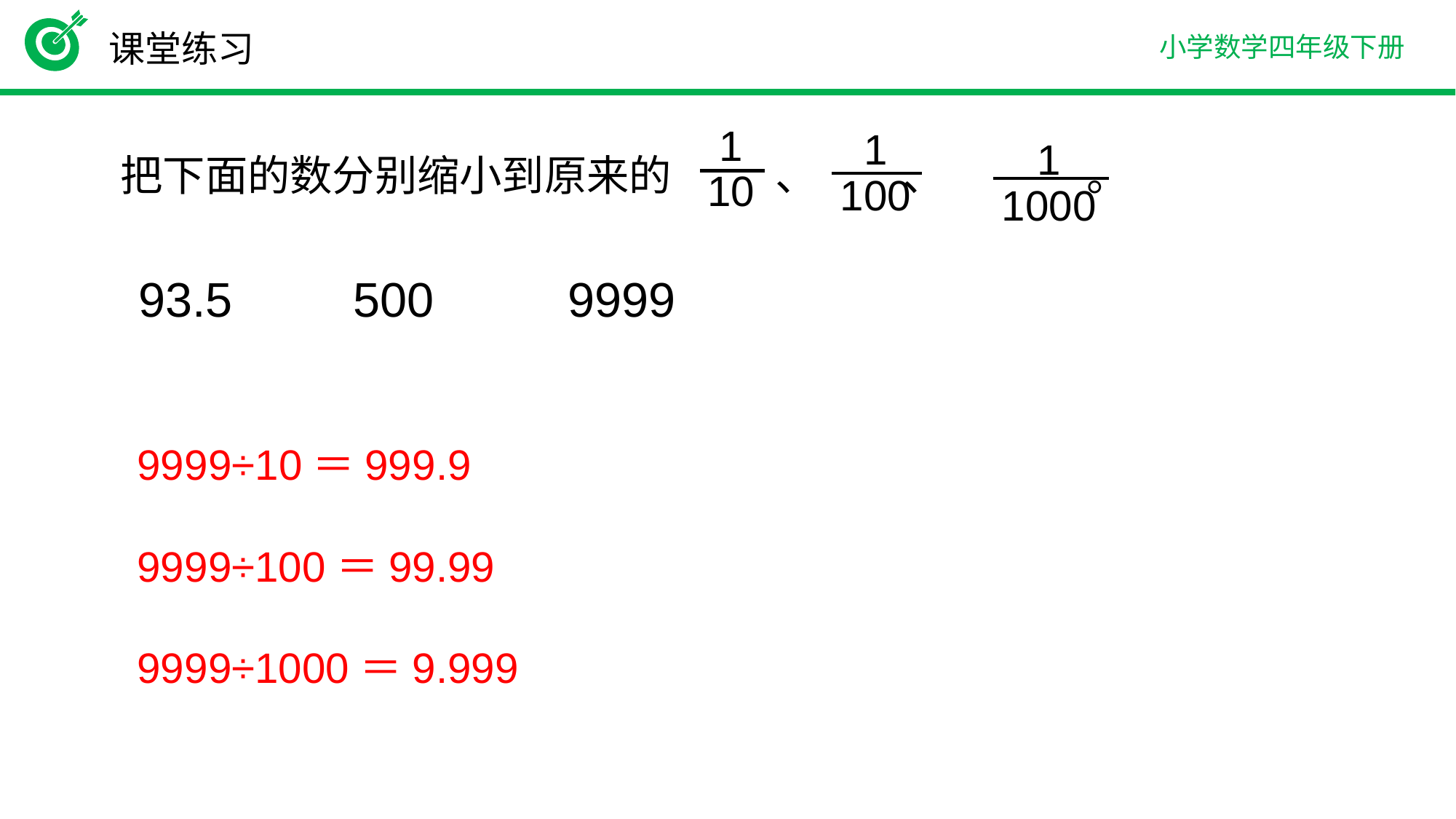

课堂练习
1
10
1
100
   把下面的数分别缩小到原来的           、         、               。
1
1000
93.5         500          9999
9999÷10＝999.9
9999÷100＝99.99
9999÷1000＝9.999